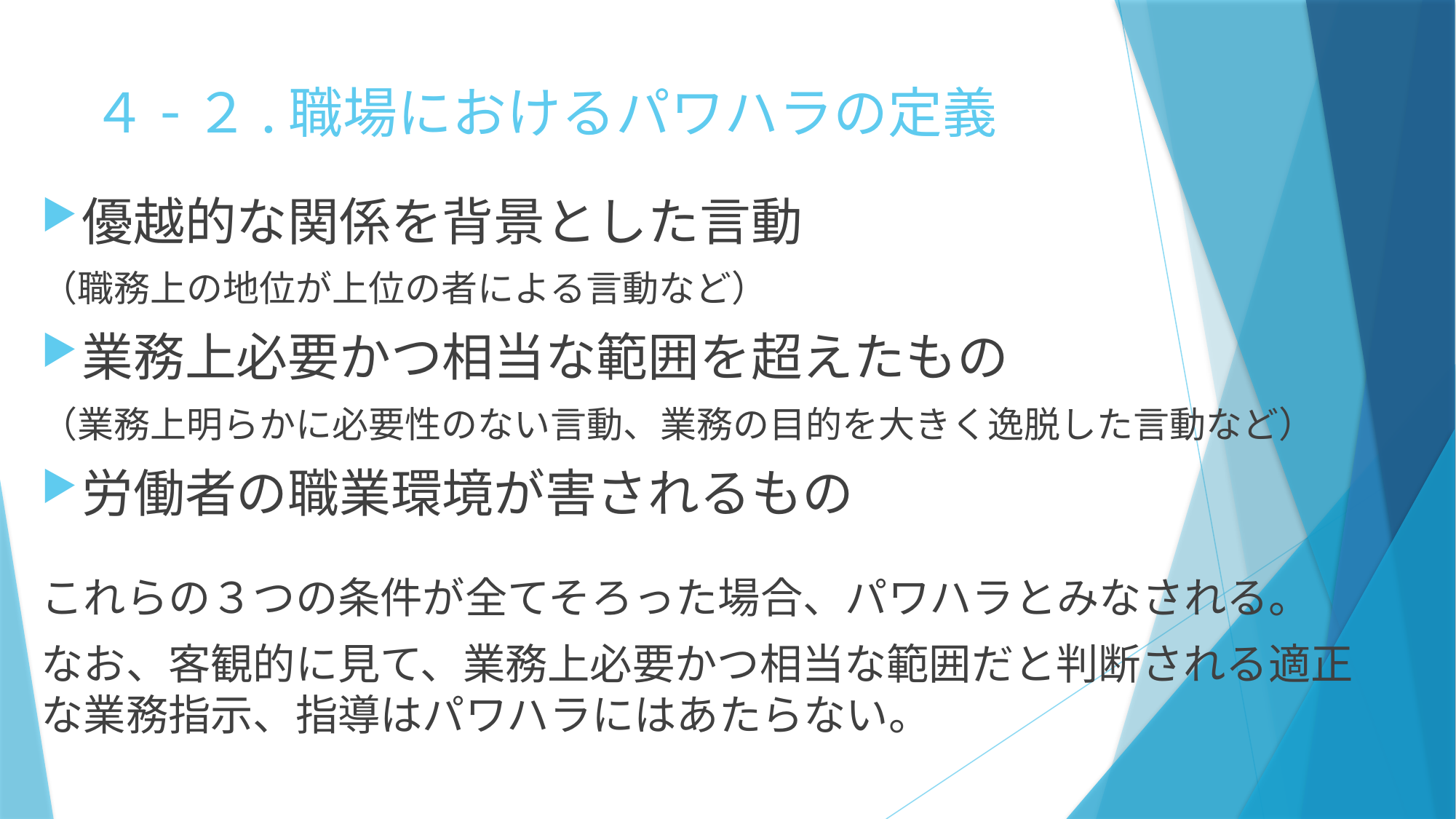

# ４-２.職場におけるパワハラの定義
優越的な関係を背景とした言動
（職務上の地位が上位の者による言動など）
業務上必要かつ相当な範囲を超えたもの
（業務上明らかに必要性のない言動、業務の目的を大きく逸脱した言動など）
労働者の職業環境が害されるもの

これらの３つの条件が全てそろった場合、パワハラとみなされる。
なお、客観的に見て、業務上必要かつ相当な範囲だと判断される適正な業務指示、指導はパワハラにはあたらない。